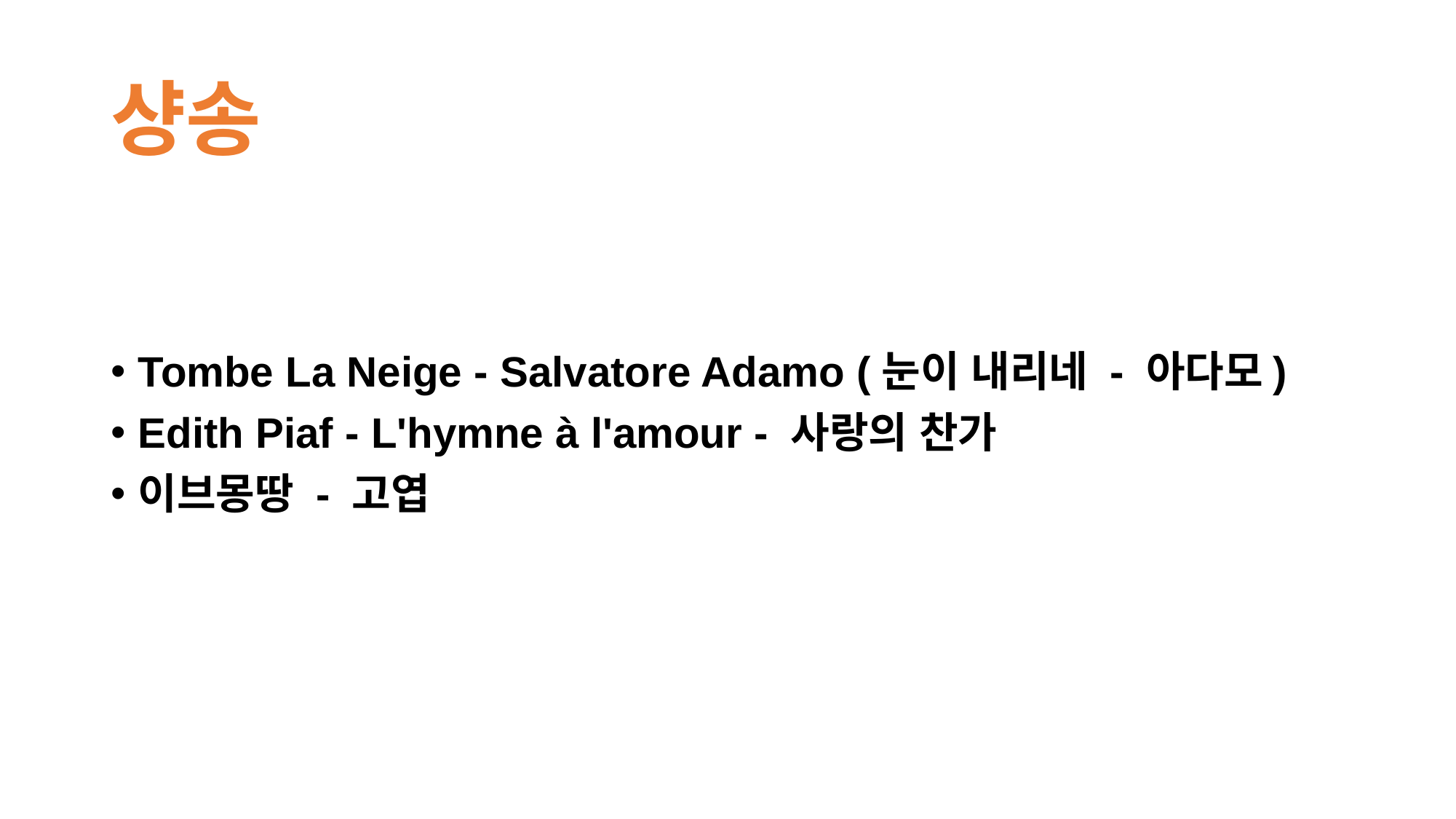

# 샹송

Tombe La Neige - Salvatore Adamo (눈이 내리네 - 아다모)
Edith Piaf - L'hymne à l'amour - 사랑의 찬가
이브몽땅 - 고엽